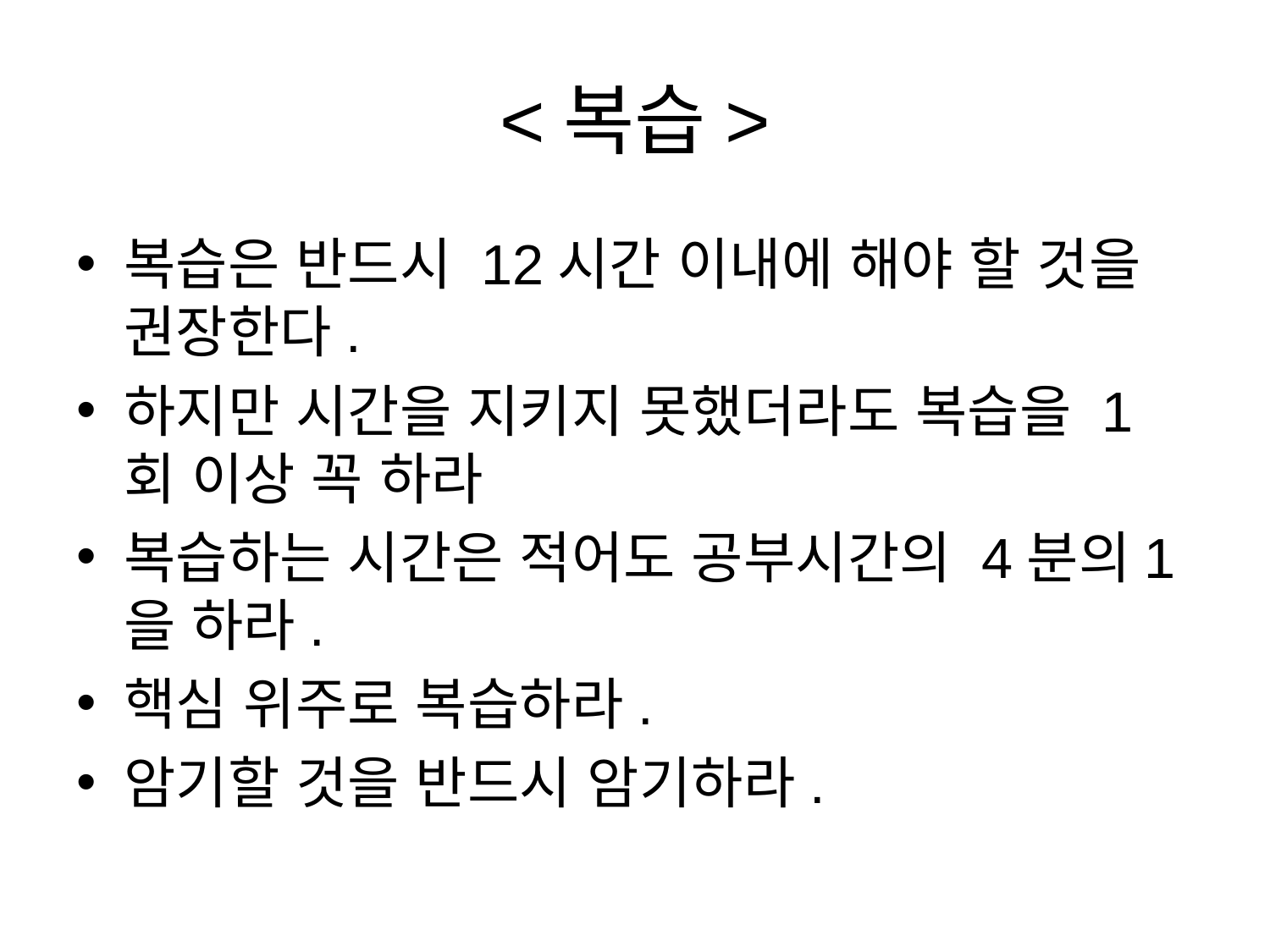

# <복습>
복습은 반드시 12시간 이내에 해야 할 것을 권장한다.
하지만 시간을 지키지 못했더라도 복습을 1회 이상 꼭 하라
복습하는 시간은 적어도 공부시간의 4분의1을 하라.
핵심 위주로 복습하라.
암기할 것을 반드시 암기하라.